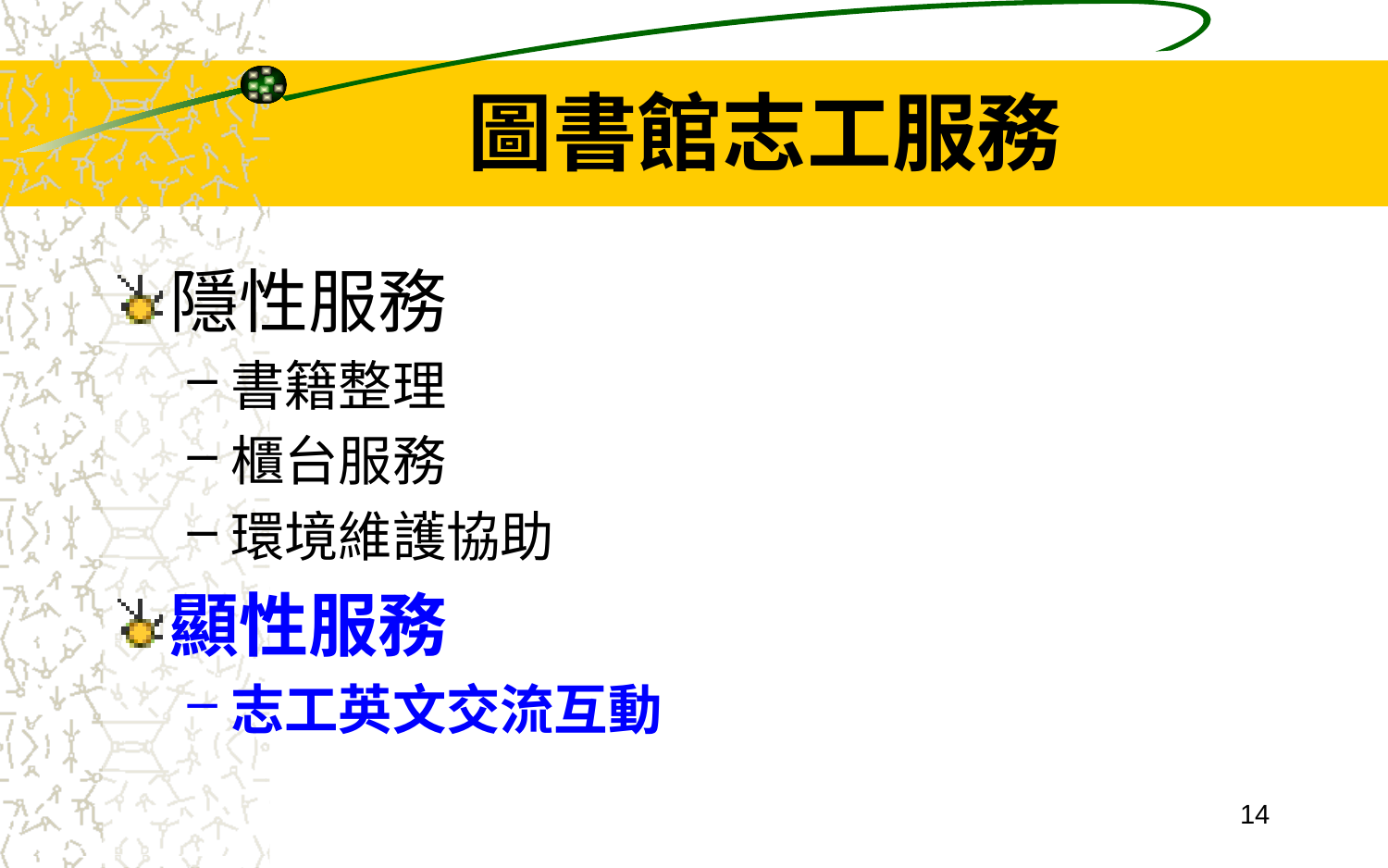

# 圖書館志工服務
隱性服務
書籍整理
櫃台服務
環境維護協助
顯性服務
志工英文交流互動
14